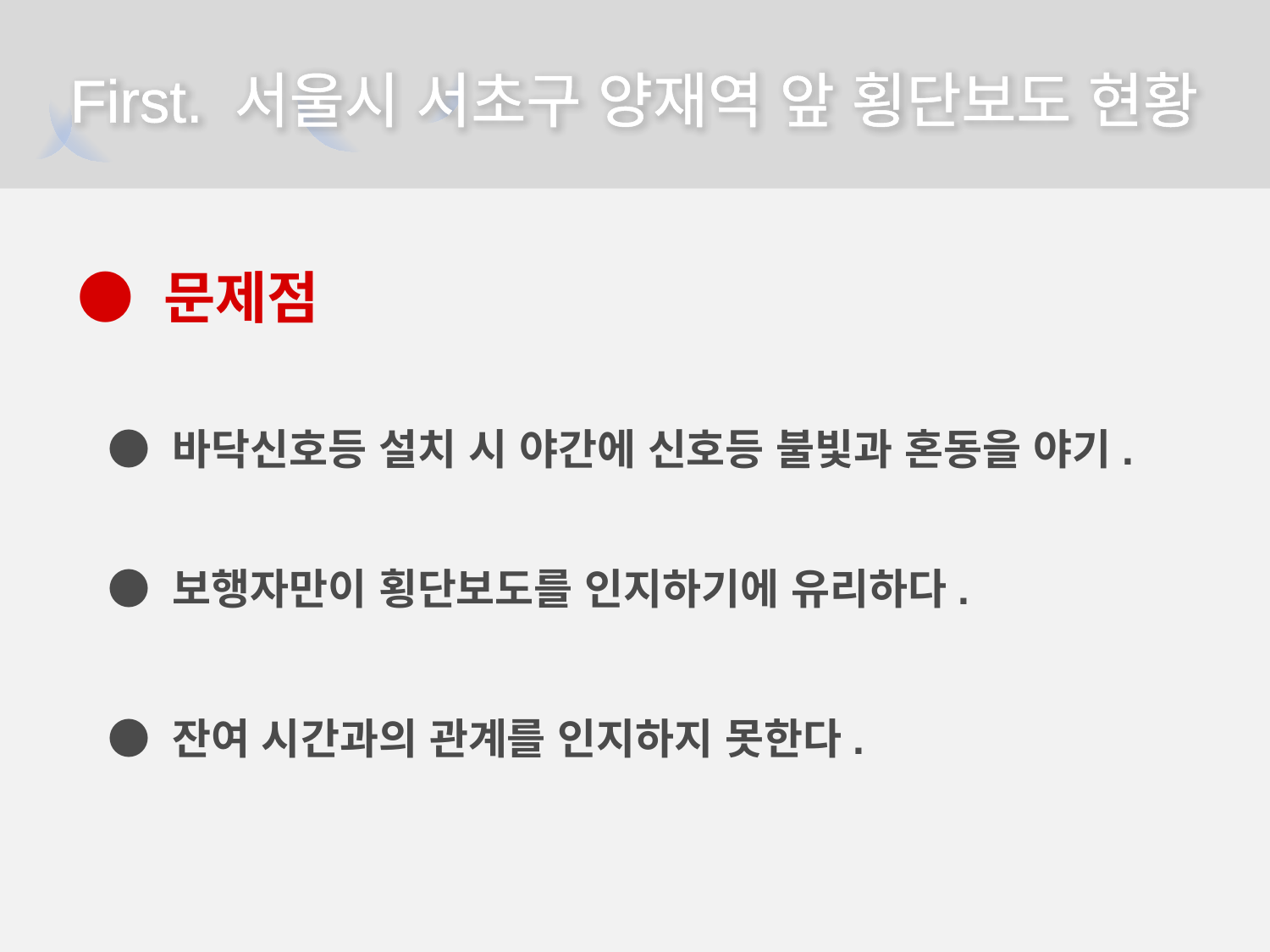

First. 서울시 서초구 양재역 앞 횡단보도 현황
● 문제점
● 바닥신호등 설치 시 야간에 신호등 불빛과 혼동을 야기.
● 보행자만이 횡단보도를 인지하기에 유리하다.
● 잔여 시간과의 관계를 인지하지 못한다.